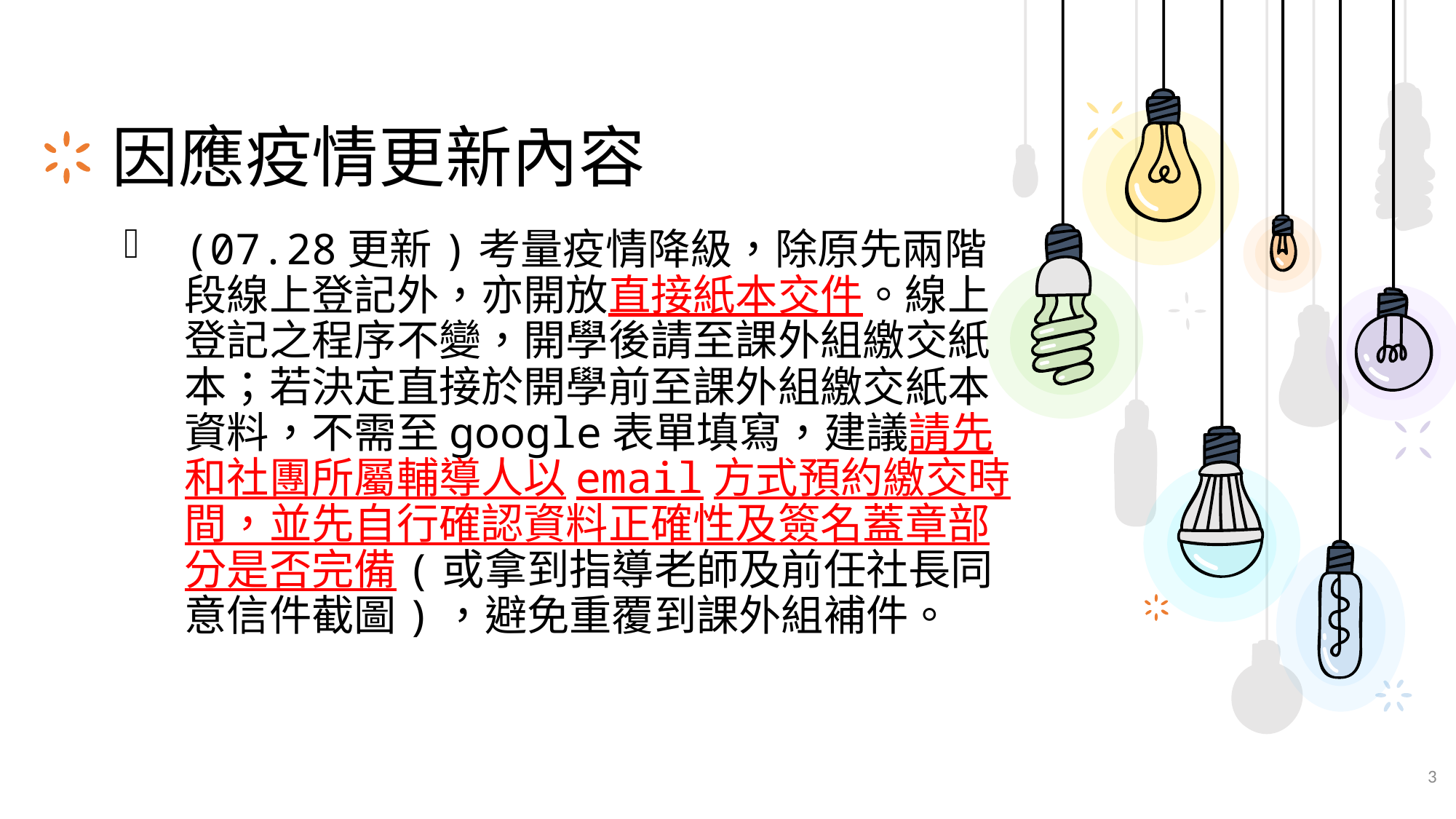

# 因應疫情更新內容
(07.28更新)考量疫情降級，除原先兩階段線上登記外，亦開放直接紙本交件。線上登記之程序不變，開學後請至課外組繳交紙本；若決定直接於開學前至課外組繳交紙本資料，不需至google表單填寫，建議請先和社團所屬輔導人以email方式預約繳交時間，並先自行確認資料正確性及簽名蓋章部分是否完備(或拿到指導老師及前任社長同意信件截圖)，避免重覆到課外組補件。

3